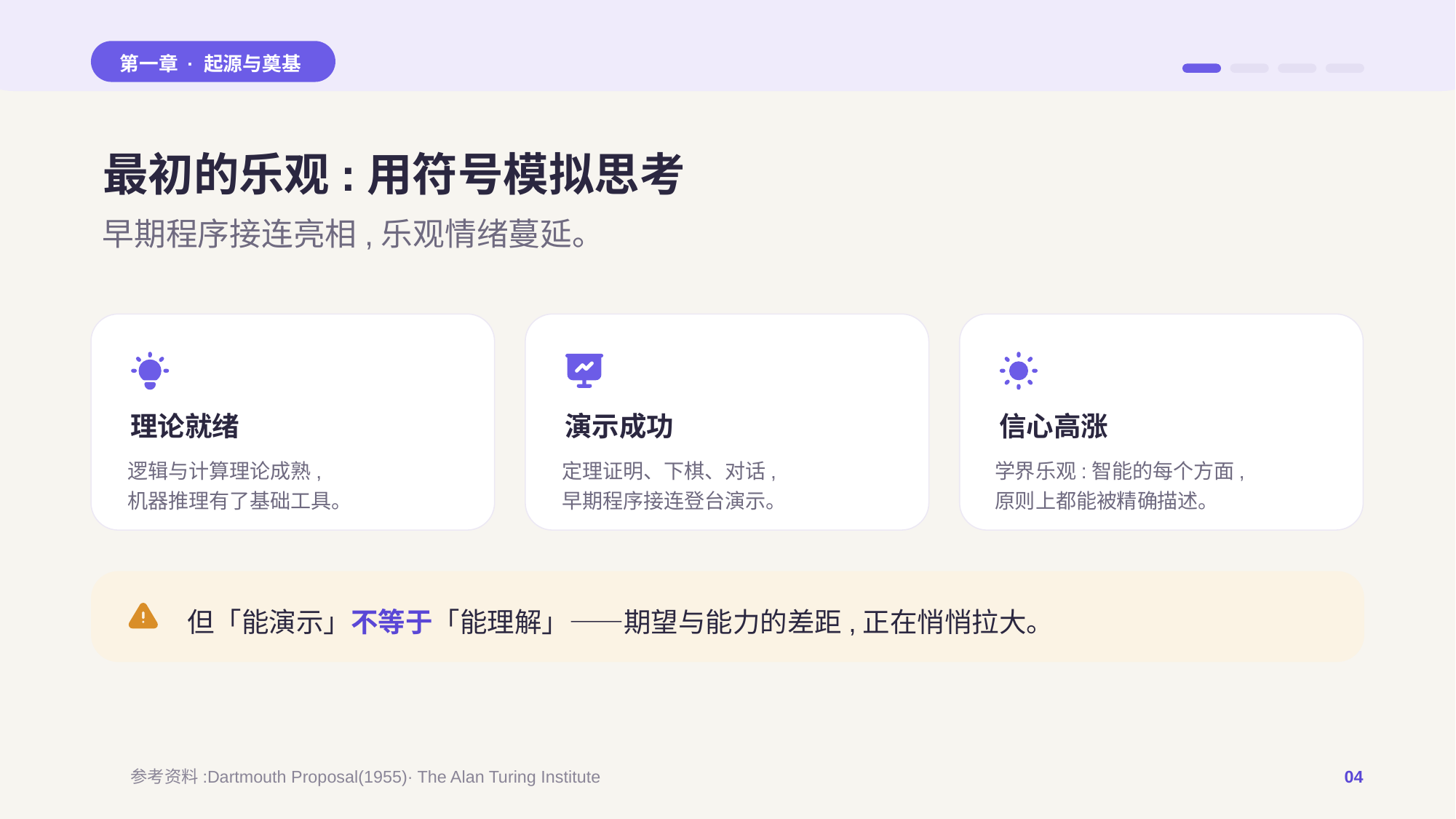

第一章 · 起源与奠基

最初的乐观:用符号模拟思考
早期程序接连亮相,乐观情绪蔓延。

理论就绪
逻辑与计算理论成熟,
机器推理有了基础工具。

演示成功
定理证明、下棋、对话,
早期程序接连登台演示。

信心高涨
学界乐观:智能的每个方面,
原则上都能被精确描述。

但「能演示」不等于「能理解」——期望与能力的差距,正在悄悄拉大。
参考资料:Dartmouth Proposal(1955)· The Alan Turing Institute
04